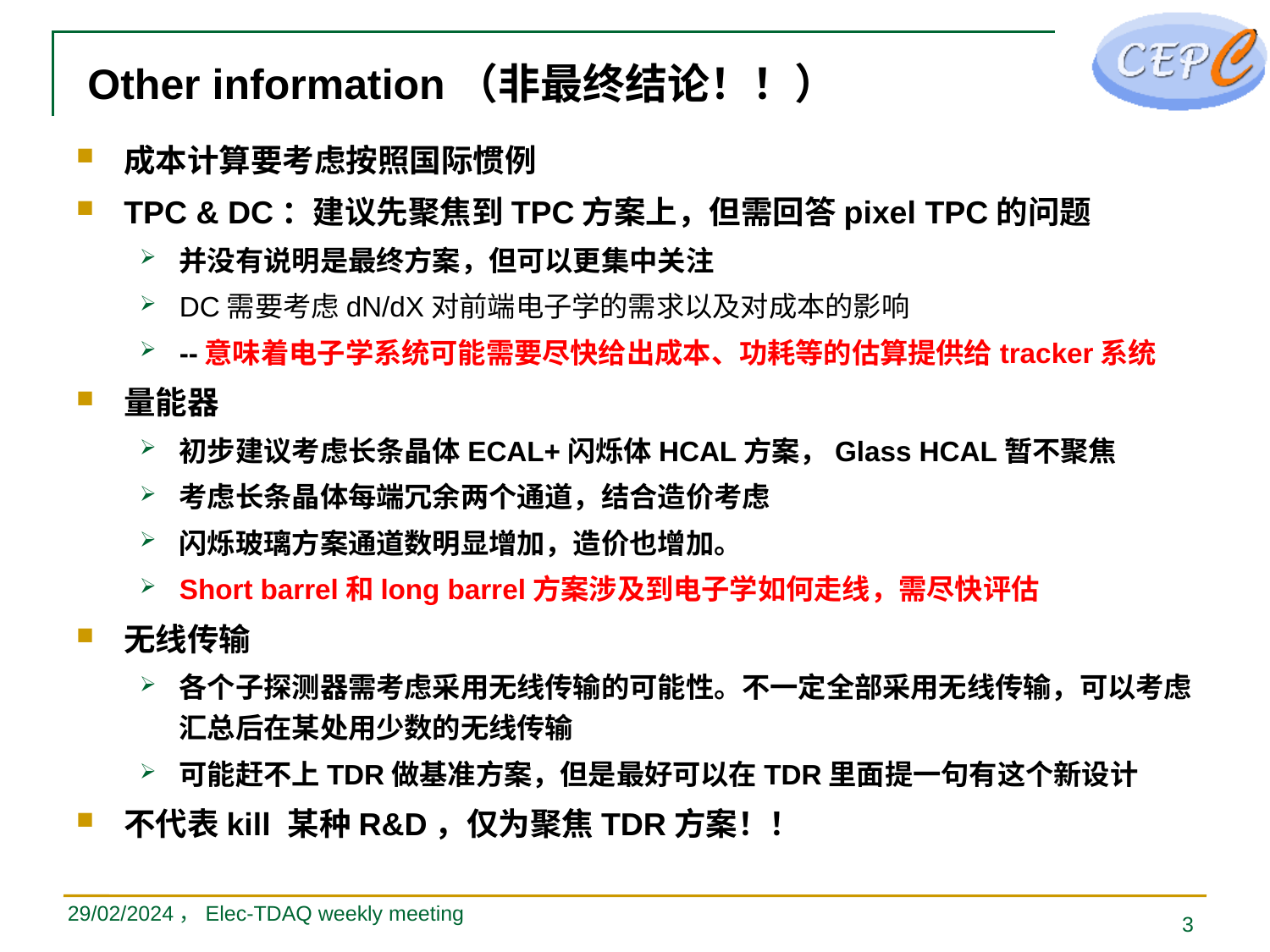

# Other information（非最终结论！！）
成本计算要考虑按照国际惯例
TPC & DC：建议先聚焦到TPC方案上，但需回答pixel TPC的问题
并没有说明是最终方案，但可以更集中关注
DC需要考虑dN/dX对前端电子学的需求以及对成本的影响
--意味着电子学系统可能需要尽快给出成本、功耗等的估算提供给tracker系统
量能器
初步建议考虑长条晶体ECAL+闪烁体HCAL方案，Glass HCAL暂不聚焦
考虑长条晶体每端冗余两个通道，结合造价考虑
闪烁玻璃方案通道数明显增加，造价也增加。
Short barrel和long barrel方案涉及到电子学如何走线，需尽快评估
无线传输
各个子探测器需考虑采用无线传输的可能性。不一定全部采用无线传输，可以考虑汇总后在某处用少数的无线传输
可能赶不上TDR做基准方案，但是最好可以在TDR里面提一句有这个新设计
不代表kill 某种R&D，仅为聚焦TDR方案！！
29/02/2024，Elec-TDAQ weekly meeting
3